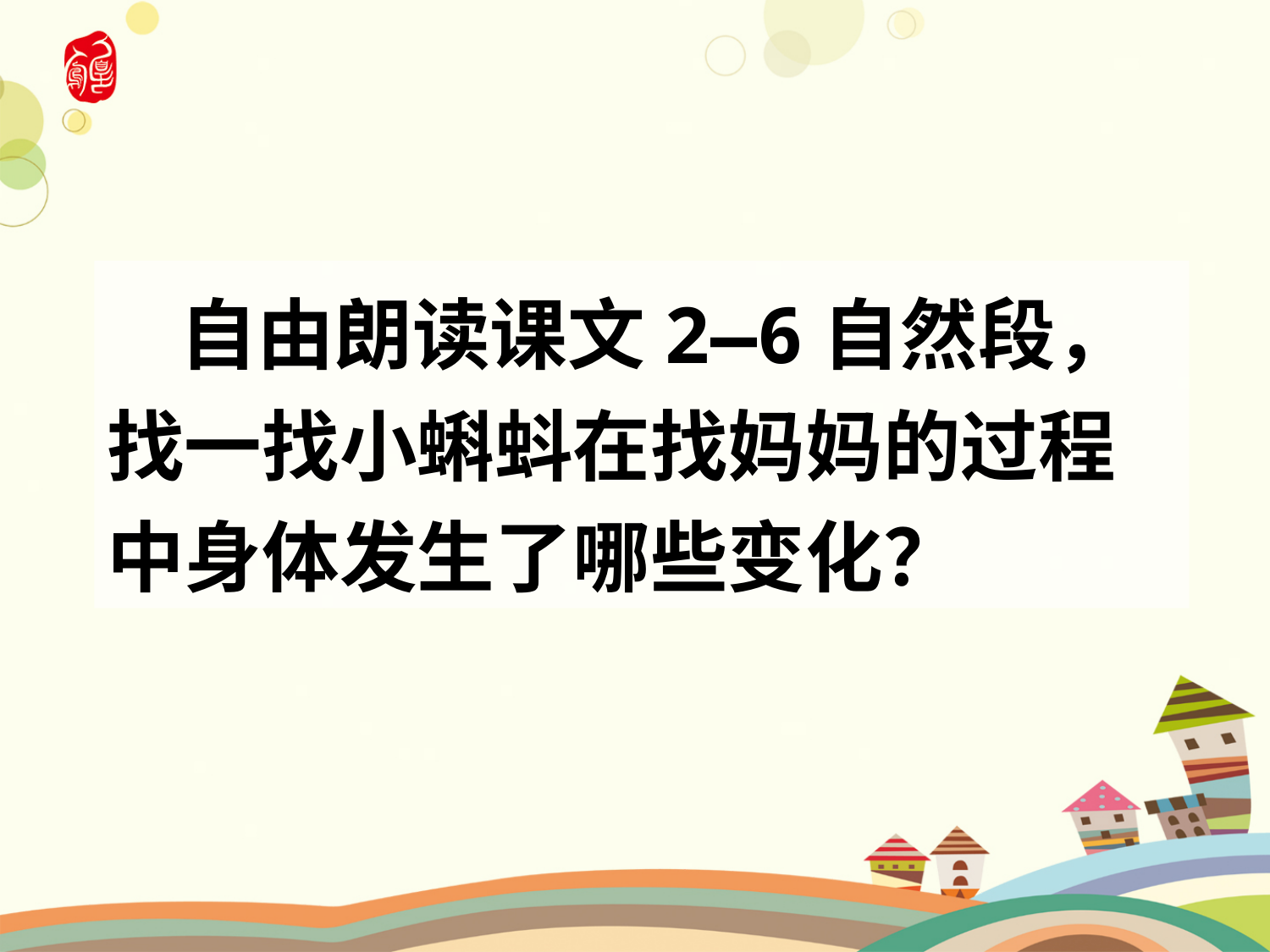

自由朗读课文2—6自然段，找一找小蝌蚪在找妈妈的过程中身体发生了哪些变化？